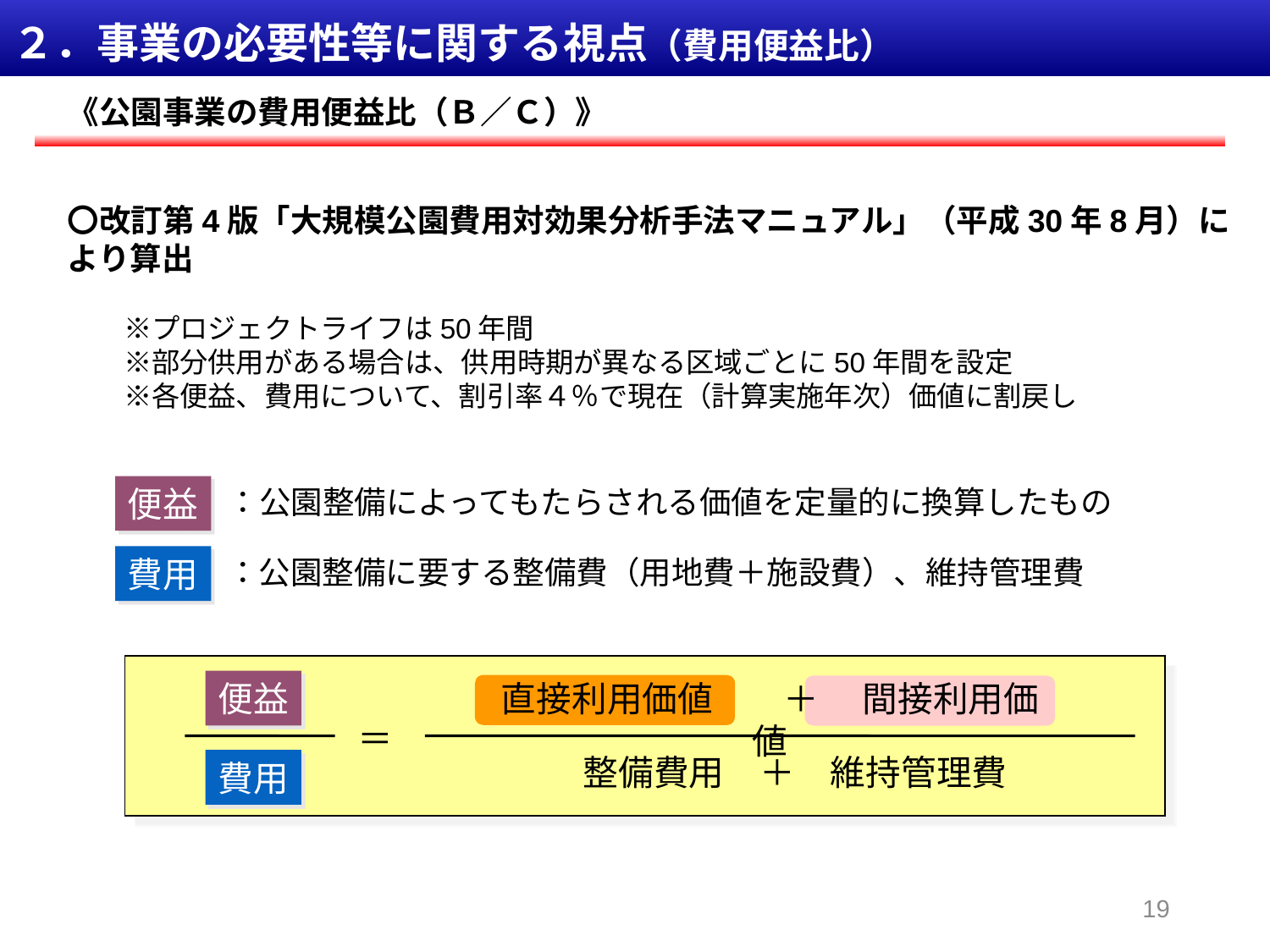

２．事業の必要性等に関する視点（費用便益比）
《公園事業の費用便益比（Ｂ／Ｃ）》

〇改訂第4版「大規模公園費用対効果分析手法マニュアル」（平成30年8月）により算出

　　※プロジェクトライフは50年間
　　※部分供用がある場合は、供用時期が異なる区域ごとに50年間を設定
　　※各便益、費用について、割引率４％で現在（計算実施年次）価値に割戻し

便益
：公園整備によってもたらされる価値を定量的に換算したもの
費用
：公園整備に要する整備費（用地費＋施設費）、維持管理費

直接利用価値　　＋　 間接利用価値
便益
費用

＝

整備費用　＋　維持管理費
19